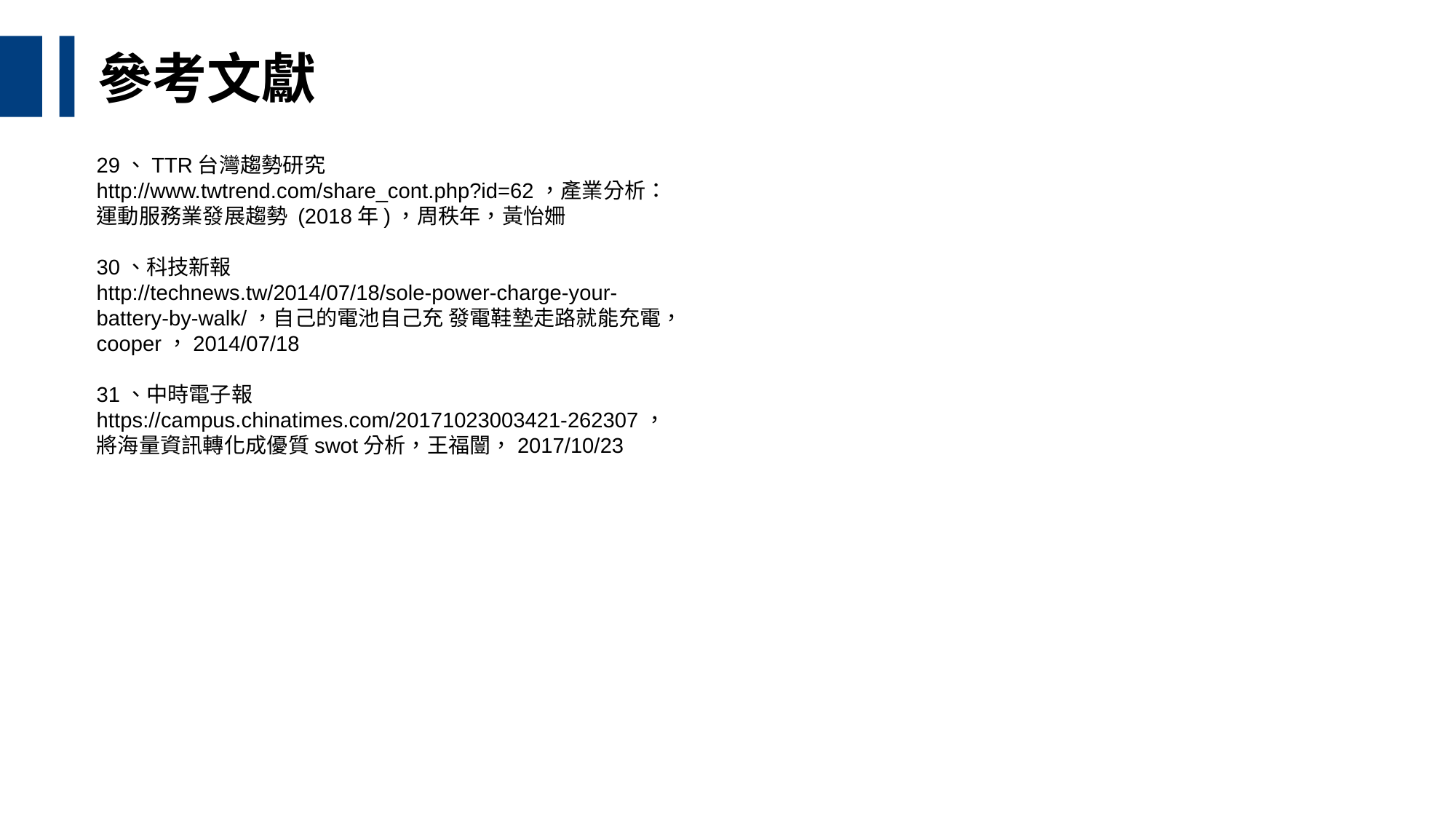

參考文獻
29、TTR台灣趨勢研究
http://www.twtrend.com/share_cont.php?id=62，產業分析：運動服務業發展趨勢 (2018年)，周秩年，黃怡姍

30、科技新報
http://technews.tw/2014/07/18/sole-power-charge-your-battery-by-walk/，自己的電池自己充 發電鞋墊走路就能充電，cooper，2014/07/18

31、中時電子報
https://campus.chinatimes.com/20171023003421-262307，將海量資訊轉化成優質swot分析，王福闓，2017/10/23